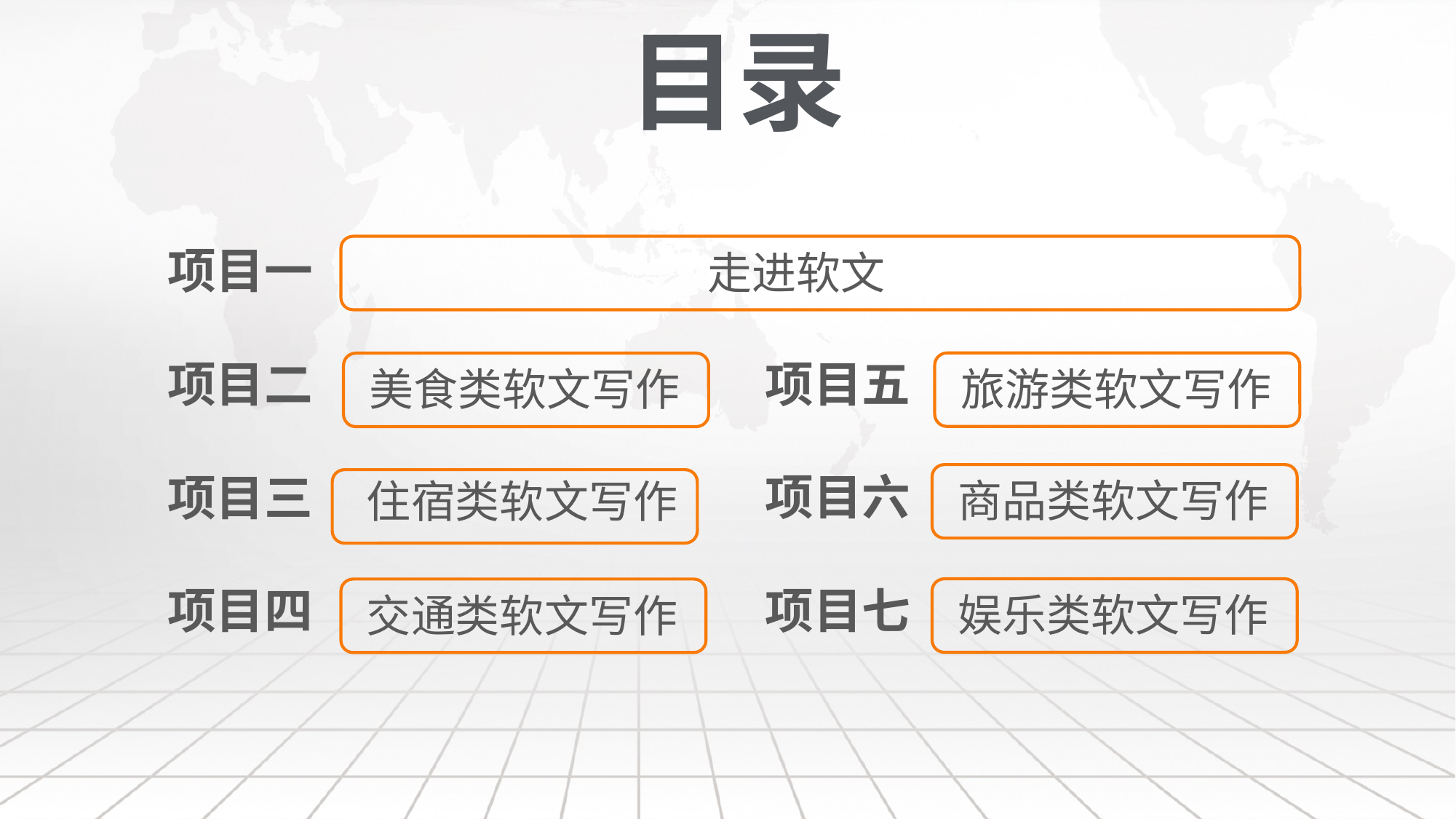

目录
项目一

走进软文
项目五
项目二

旅游类软文写作
美食类软文写作
项目六
项目三

商品类软文写作
住宿类软文写作

项目七
项目四

娱乐类软文写作
交通类软文写作